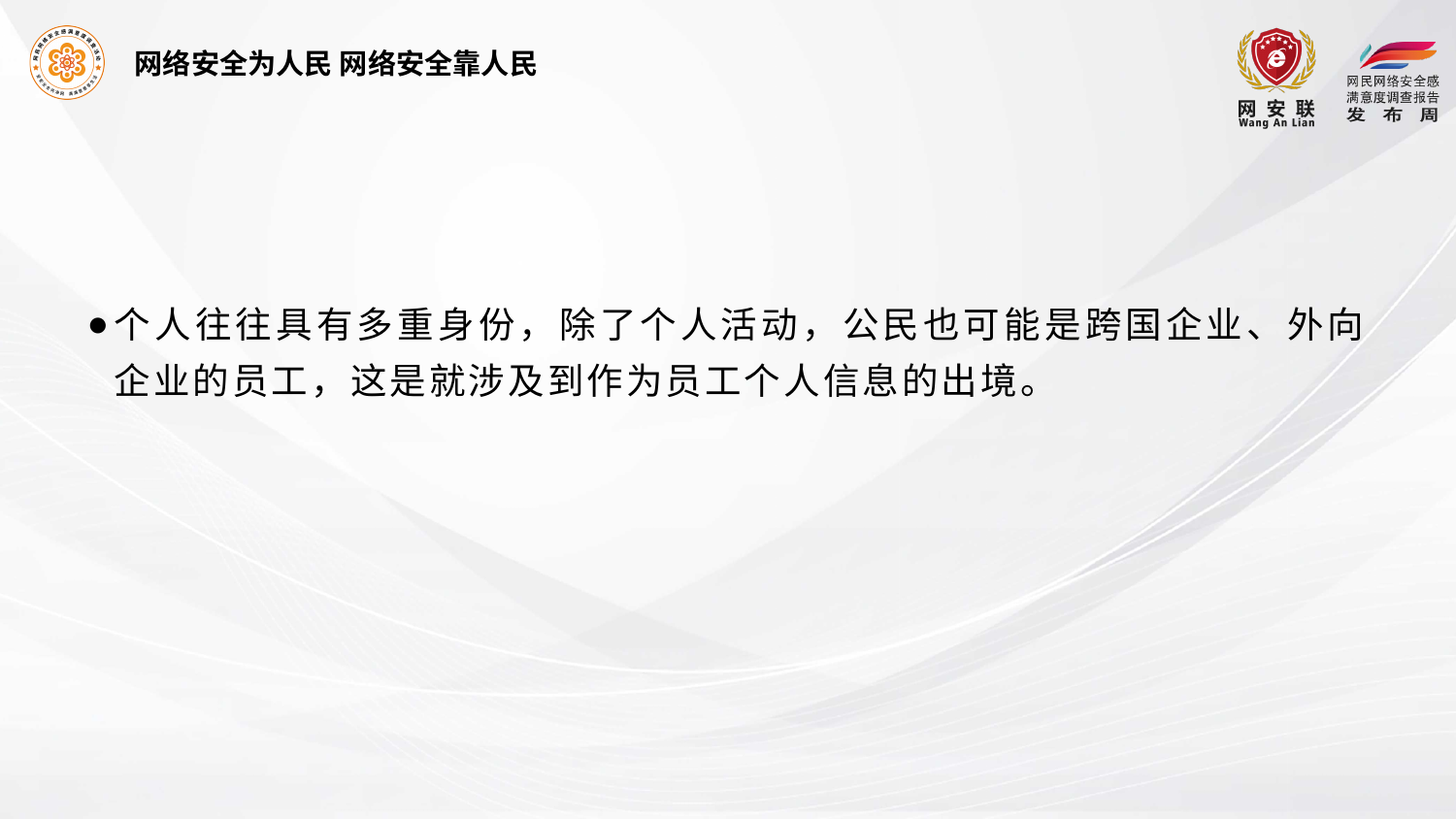

#
个人往往具有多重身份，除了个人活动，公民也可能是跨国企业、外向企业的员工，这是就涉及到作为员工个人信息的出境。